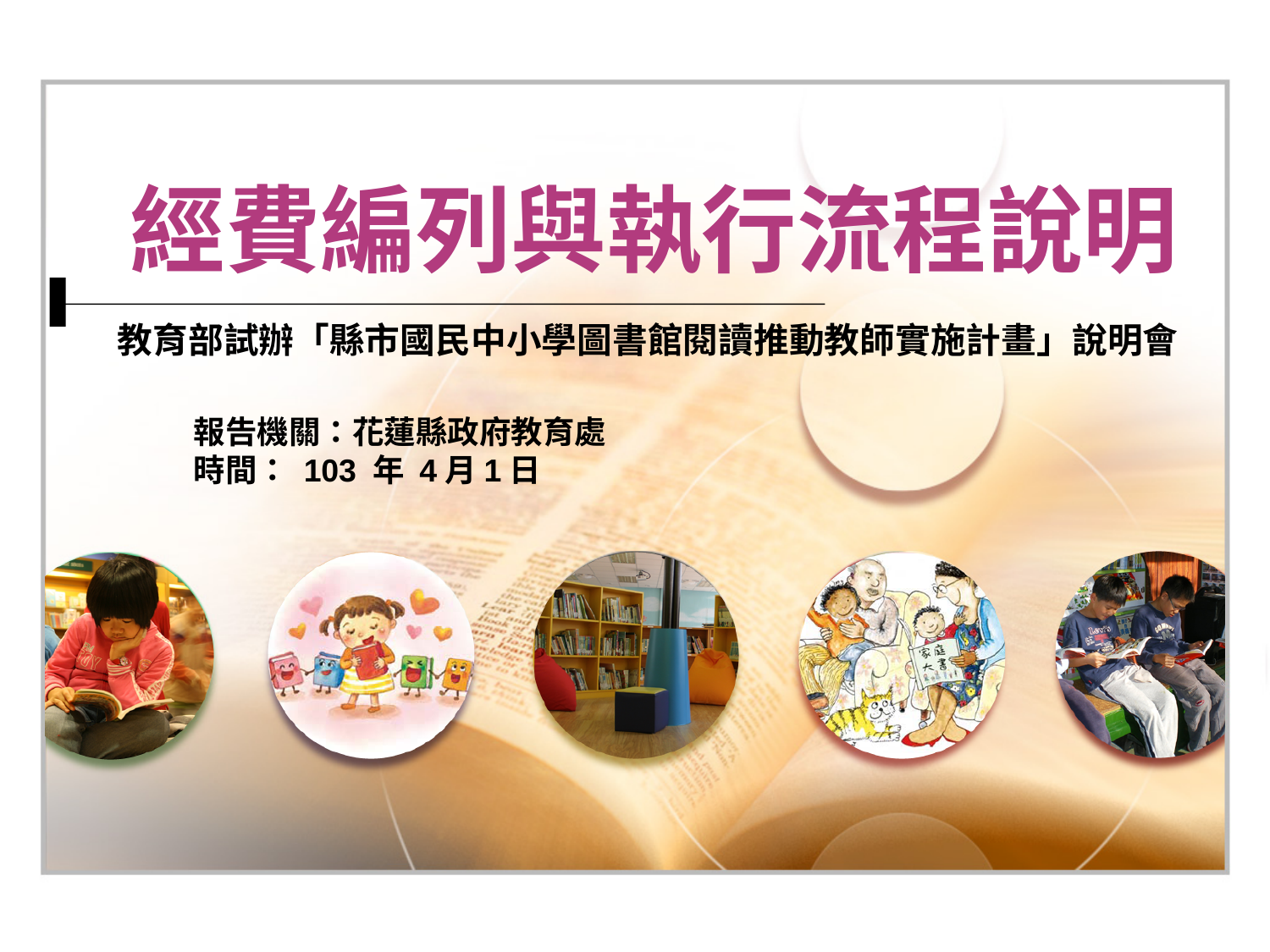

# 經費編列與執行流程說明 教育部試辦「縣市國民中小學圖書館閱讀推動教師實施計畫」說明會

報告機關：花蓮縣政府教育處
時間： 103 年 4月1日